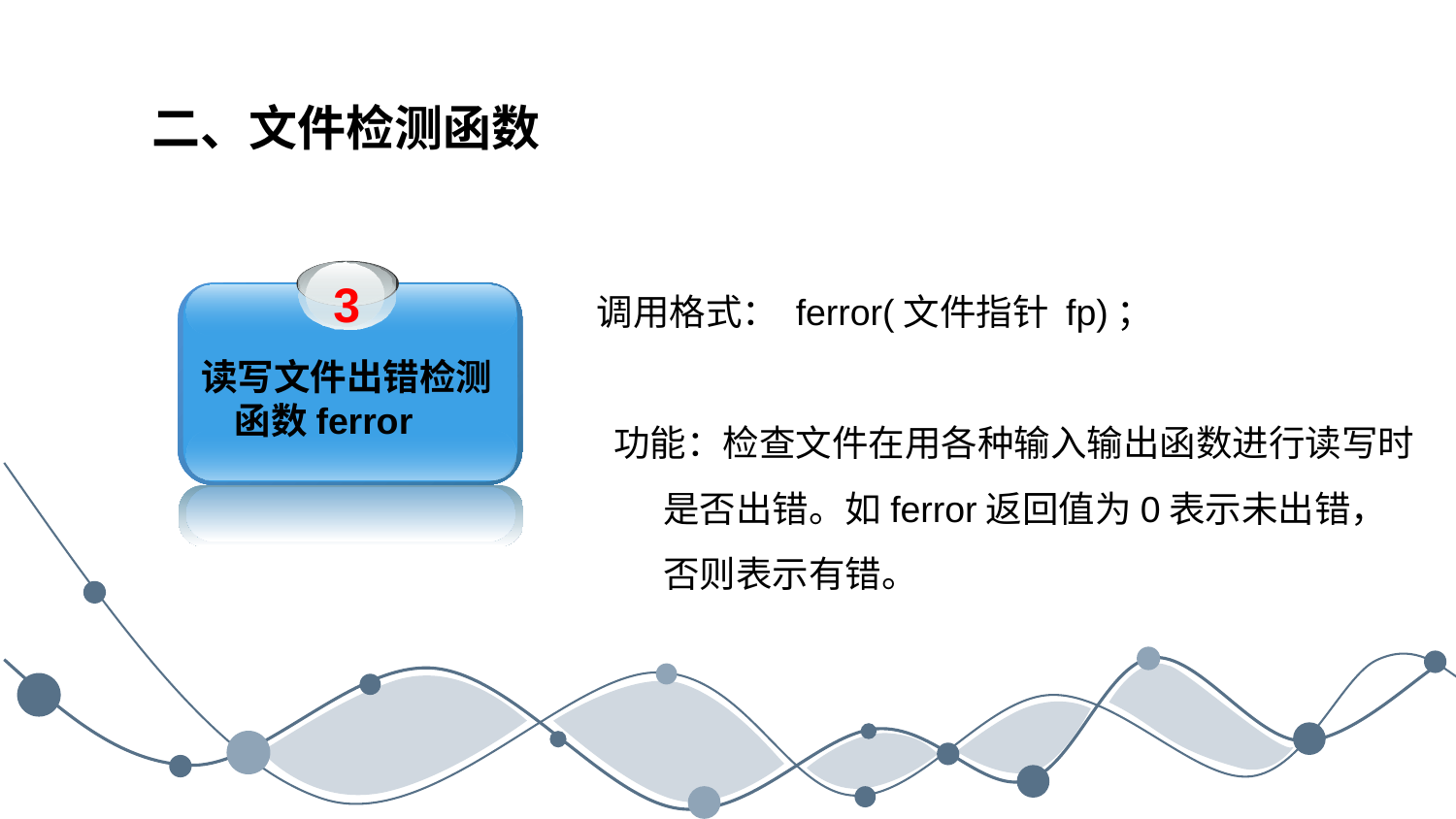

二、文件检测函数
调用格式： ferror(文件指针 fp)；

 功能：检查文件在用各种输入输出函数进行读写时
       是否出错。如ferror返回值为0表示未出错，
       否则表示有错。

3

读写文件出错检测
   函数ferror